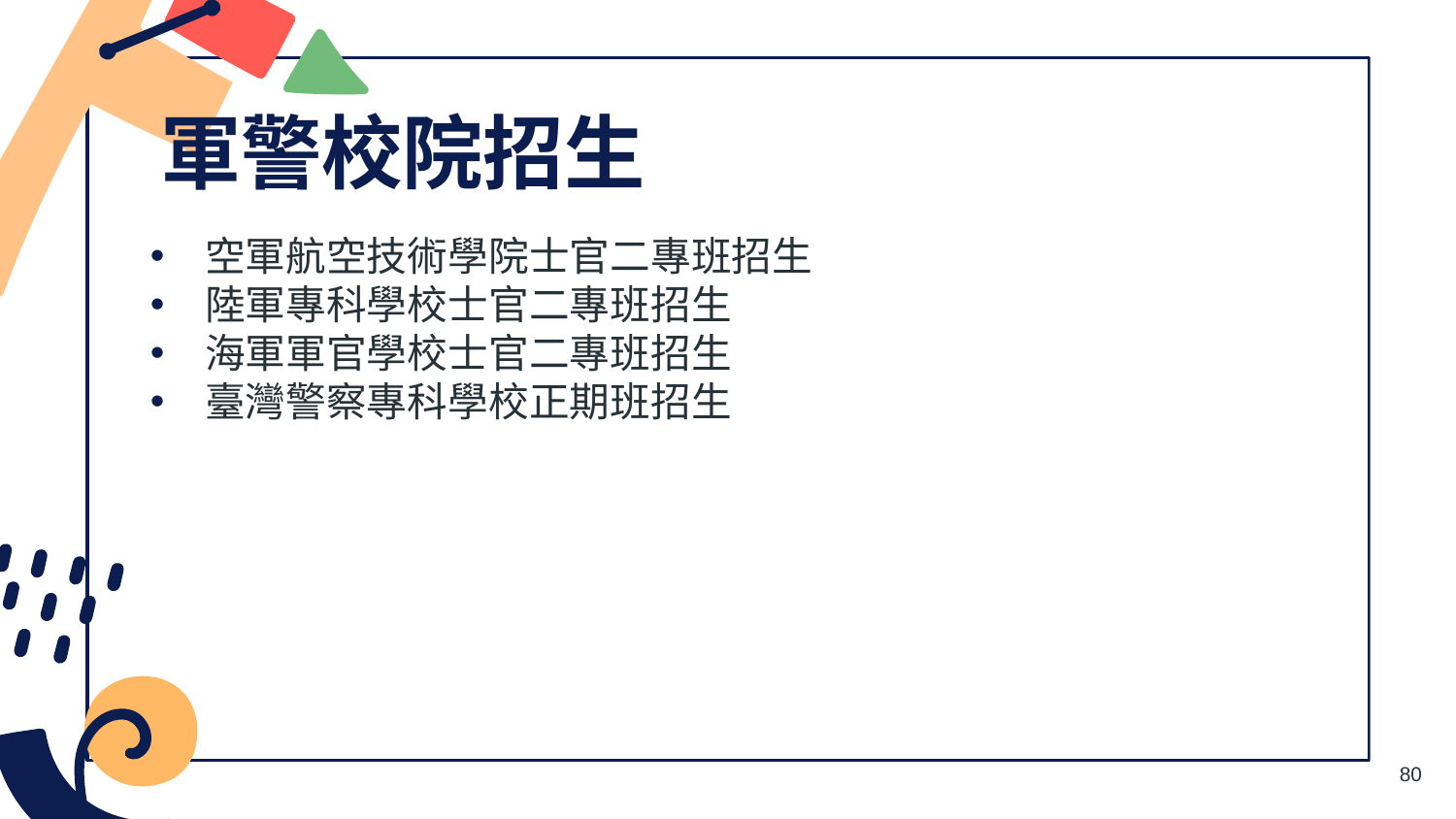

軍警校院招生

空軍航空技術學院士官二專班招生
陸軍專科學校士官二專班招生
海軍軍官學校士官二專班招生
臺灣警察專科學校正期班招生
80